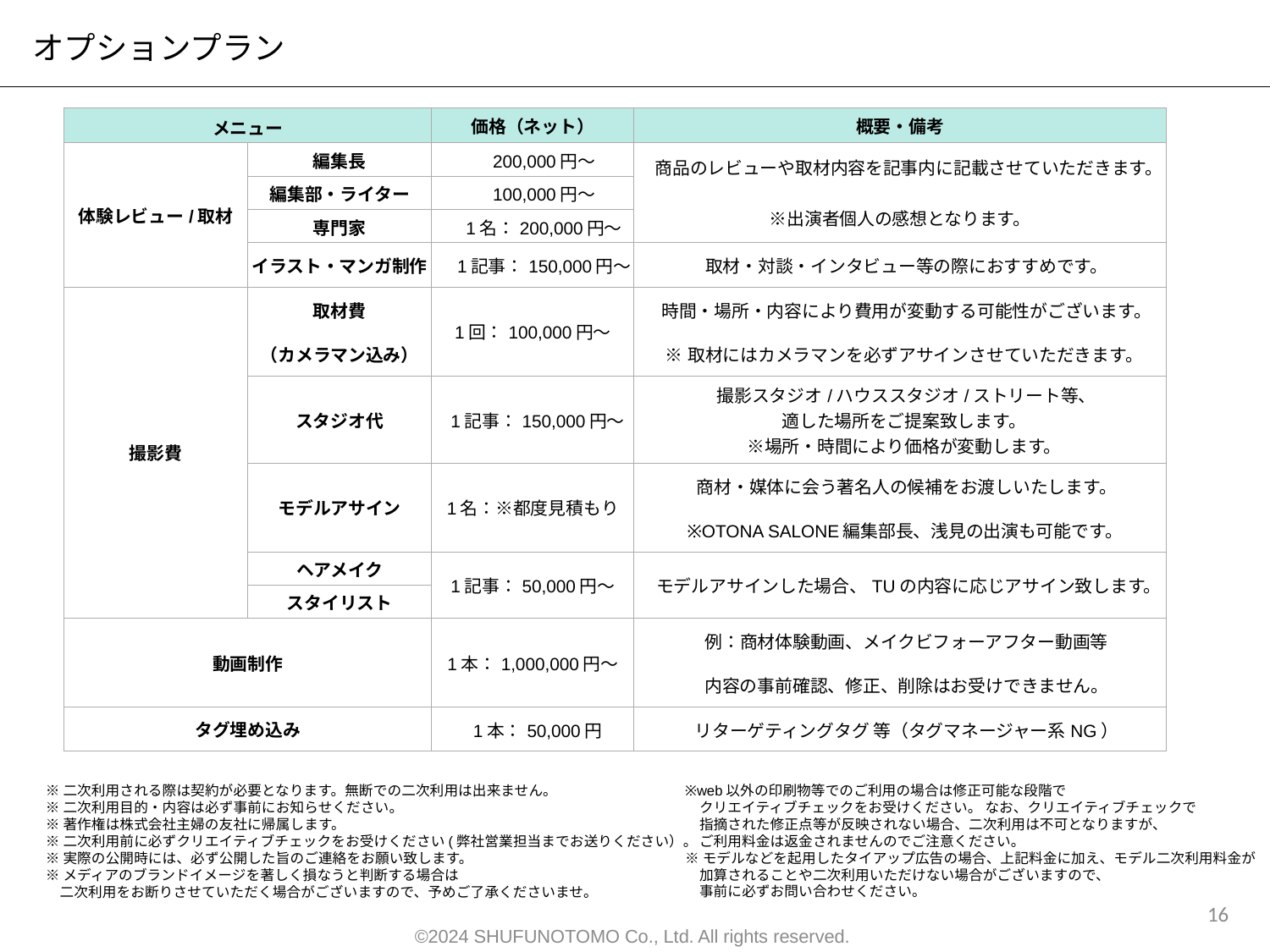

オプションプラン
| メニュー |  | 価格（ネット） | 概要・備考 |
| --- | --- | --- | --- |
| 体験レビュー/取材 | 編集長 | 200,000円～ | 商品のレビューや取材内容を記事内に記載させていただきます。 ※出演者個人の感想となります。 |
|  | 編集部・ライター | 100,000円～ |  |
|  | 専門家 | 1名：200,000円～ |  |
|  | イラスト・マンガ制作 | 1記事：150,000円～ | 取材・対談・インタビュー等の際におすすめです。 |
| 撮影費 | 取材費 | 1回：100,000円～ | 時間・場所・内容により費用が変動する可能性がございます。 |
|  | （カメラマン込み） |  | ※取材にはカメラマンを必ずアサインさせていただきます。 |
|  | スタジオ代 | 1記事：150,000円～ | 撮影スタジオ/ハウススタジオ/ストリート等、 適した場所をご提案致します。 ※場所・時間により価格が変動します。 |
|  | モデルアサイン | 1名：※都度見積もり | 商材・媒体に会う著名人の候補をお渡しいたします。 |
|  |  |  | ※OTONA SALONE編集部長、浅見の出演も可能です。 |
|  | ヘアメイク | 1記事：50,000円～ | モデルアサインした場合、TUの内容に応じアサイン致します。 |
|  | スタイリスト |  |  |
| 動画制作 |  | 1本：1,000,000円～ | 例：商材体験動画、メイクビフォーアフター動画等 |
|  |  |  | 内容の事前確認、修正、削除はお受けできません。 |
| タグ埋め込み |  | 1本：50,000円 | リターゲティングタグ 等（タグマネージャー系NG） |
※二次利用される際は契約が必要となります。無断での二次利用は出来ません。
※二次利用目的・内容は必ず事前にお知らせください。
※著作権は株式会社主婦の友社に帰属します。
※二次利用前に必ずクリエイティブチェックをお受けください(弊社営業担当までお送りください）。
※実際の公開時には、必ず公開した旨のご連絡をお願い致します。
※メディアのブランドイメージを著しく損なうと判断する場合は
　二次利用をお断りさせていただく場合がございますので、予めご了承くださいませ。
※web以外の印刷物等でのご利用の場合は修正可能な段階で
　クリエイティブチェックをお受けください。 なお、クリエイティブチェックで
　指摘された修正点等が反映されない場合、二次利用は不可となりますが、
　ご利用料金は返金されませんのでご注意ください。
※モデルなどを起用したタイアップ広告の場合、上記料金に加え、モデル二次利用料金が
　加算されることや二次利用いただけない場合がございますので、
　事前に必ずお問い合わせください。